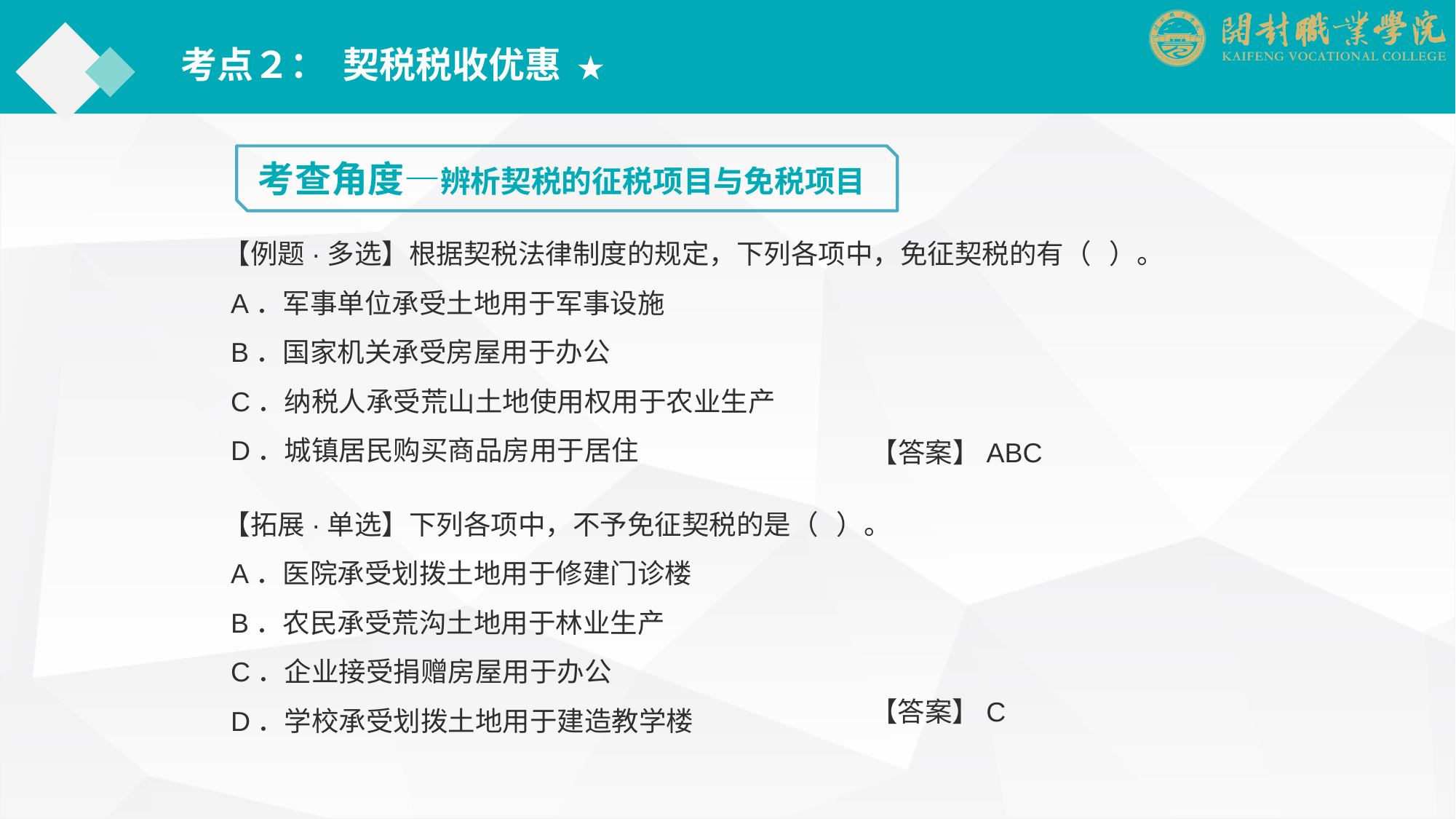

考点２：  契税税收优惠  ★

考查角度—辨析契税的征税项目与免税项目
【例题·多选】根据契税法律制度的规定，下列各项中，免征契税的有（   ）。
 A．军事单位承受土地用于军事设施
 B．国家机关承受房屋用于办公
 C．纳税人承受荒山土地使用权用于农业生产
 D．城镇居民购买商品房用于居住
【答案】ABC
【拓展·单选】下列各项中，不予免征契税的是（   ）。
 A．医院承受划拨土地用于修建门诊楼
 B．农民承受荒沟土地用于林业生产
 C．企业接受捐赠房屋用于办公
 D．学校承受划拨土地用于建造教学楼
【答案】C